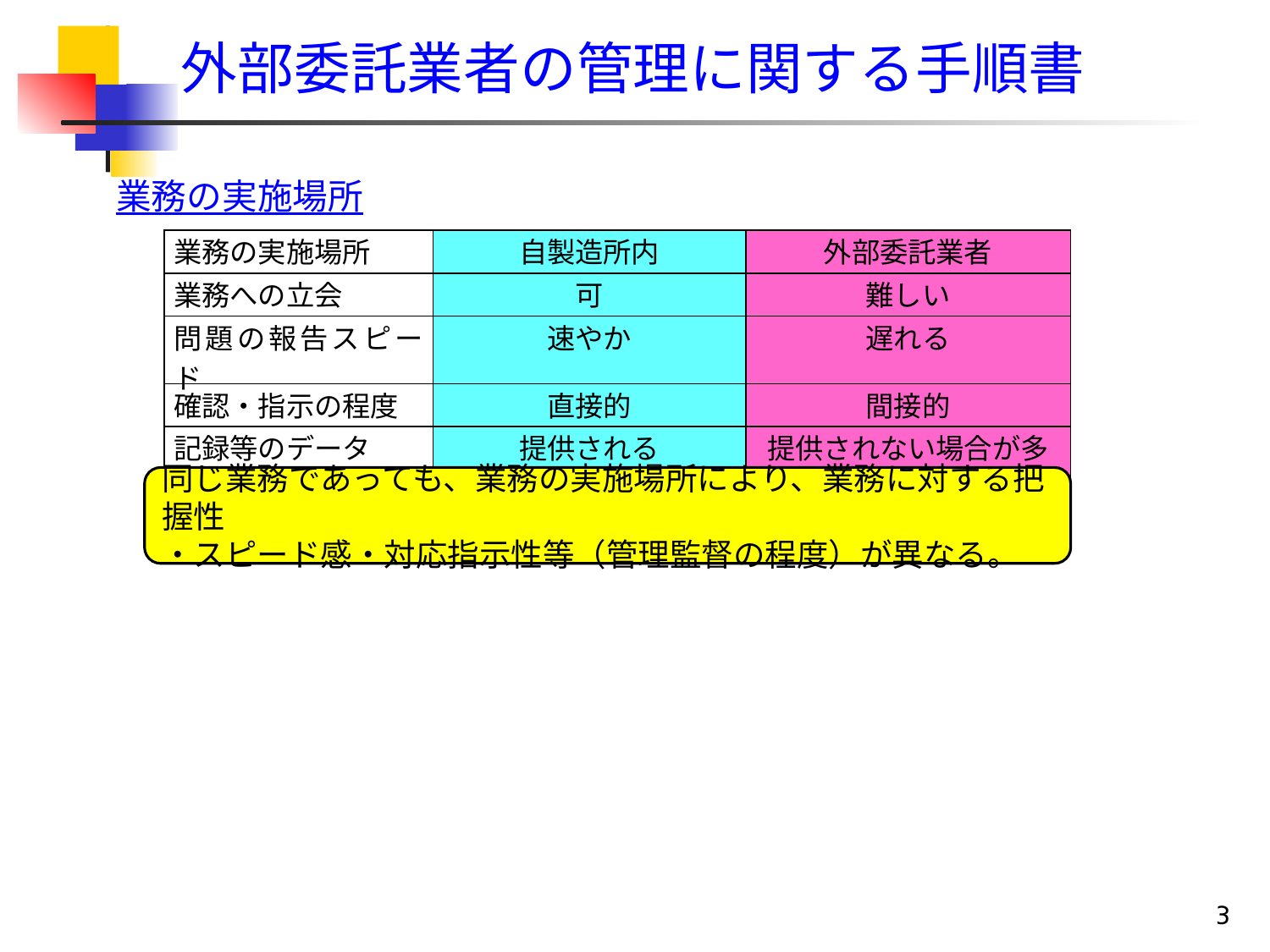

外部委託業者の管理に関する手順書
業務の実施場所
| 業務の実施場所 | 自製造所内 | 外部委託業者 |
| --- | --- | --- |
| 業務への立会 | 可 | 難しい |
| 問題の報告スピード | 速やか | 遅れる |
| 確認・指示の程度 | 直接的 | 間接的 |
| 記録等のデータ | 提供される | 提供されない場合が多い |
同じ業務であっても、業務の実施場所により、業務に対する把握性
・スピード感・対応指示性等（管理監督の程度）が異なる。
3